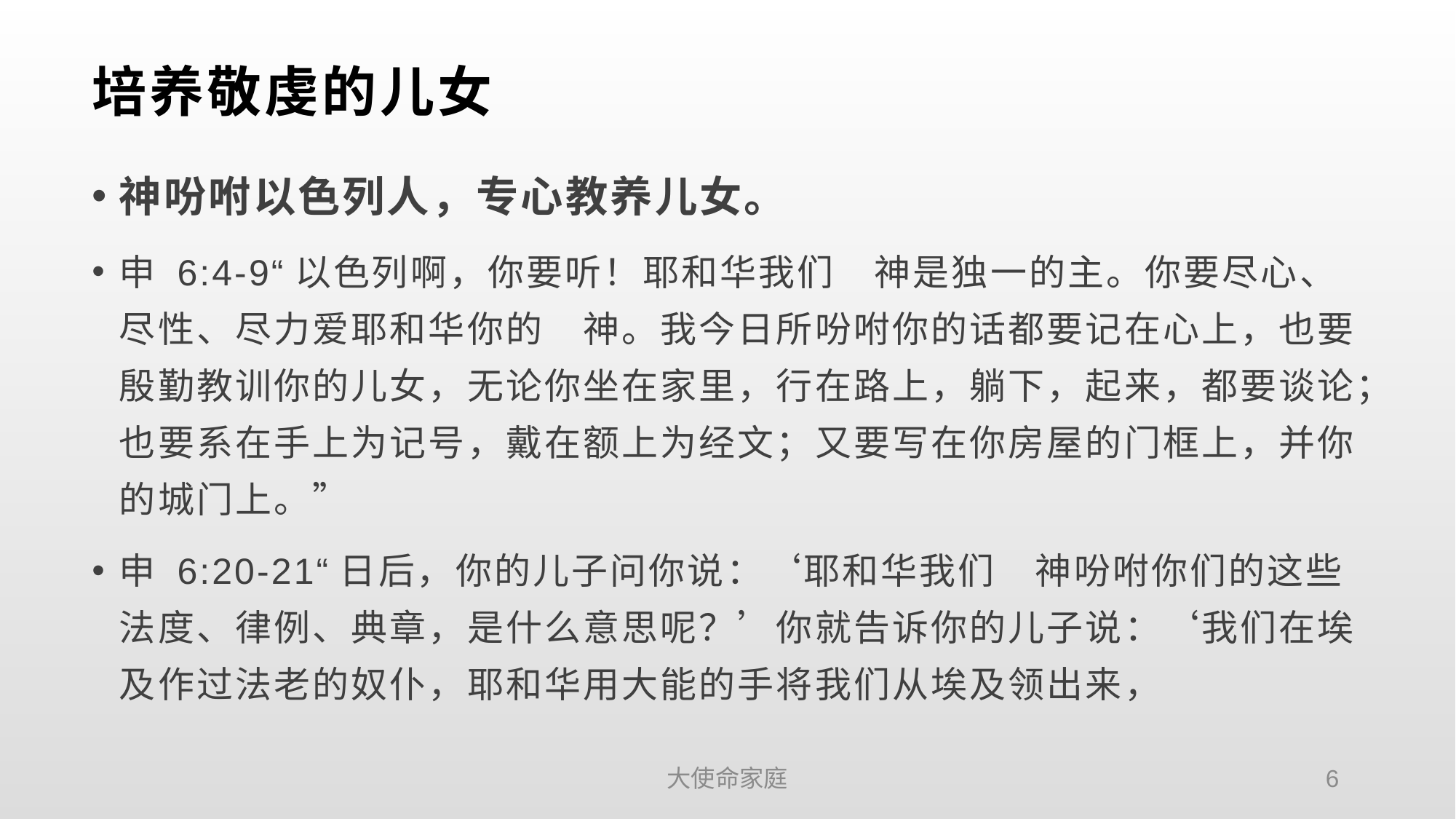

# 培养敬虔的儿女
神吩咐以色列人，专心教养儿女。
申 6:4-9“以色列啊，你要听！耶和华我们　神是独一的主。你要尽心、尽性、尽力爱耶和华你的　神。我今日所吩咐你的话都要记在心上，也要殷勤教训你的儿女，无论你坐在家里，行在路上，躺下，起来，都要谈论；也要系在手上为记号，戴在额上为经文；又要写在你房屋的门框上，并你的城门上。”
申 6:20-21“日后，你的儿子问你说：‘耶和华我们　神吩咐你们的这些法度、律例、典章，是什么意思呢？’你就告诉你的儿子说：‘我们在埃及作过法老的奴仆，耶和华用大能的手将我们从埃及领出来，
大使命家庭
6